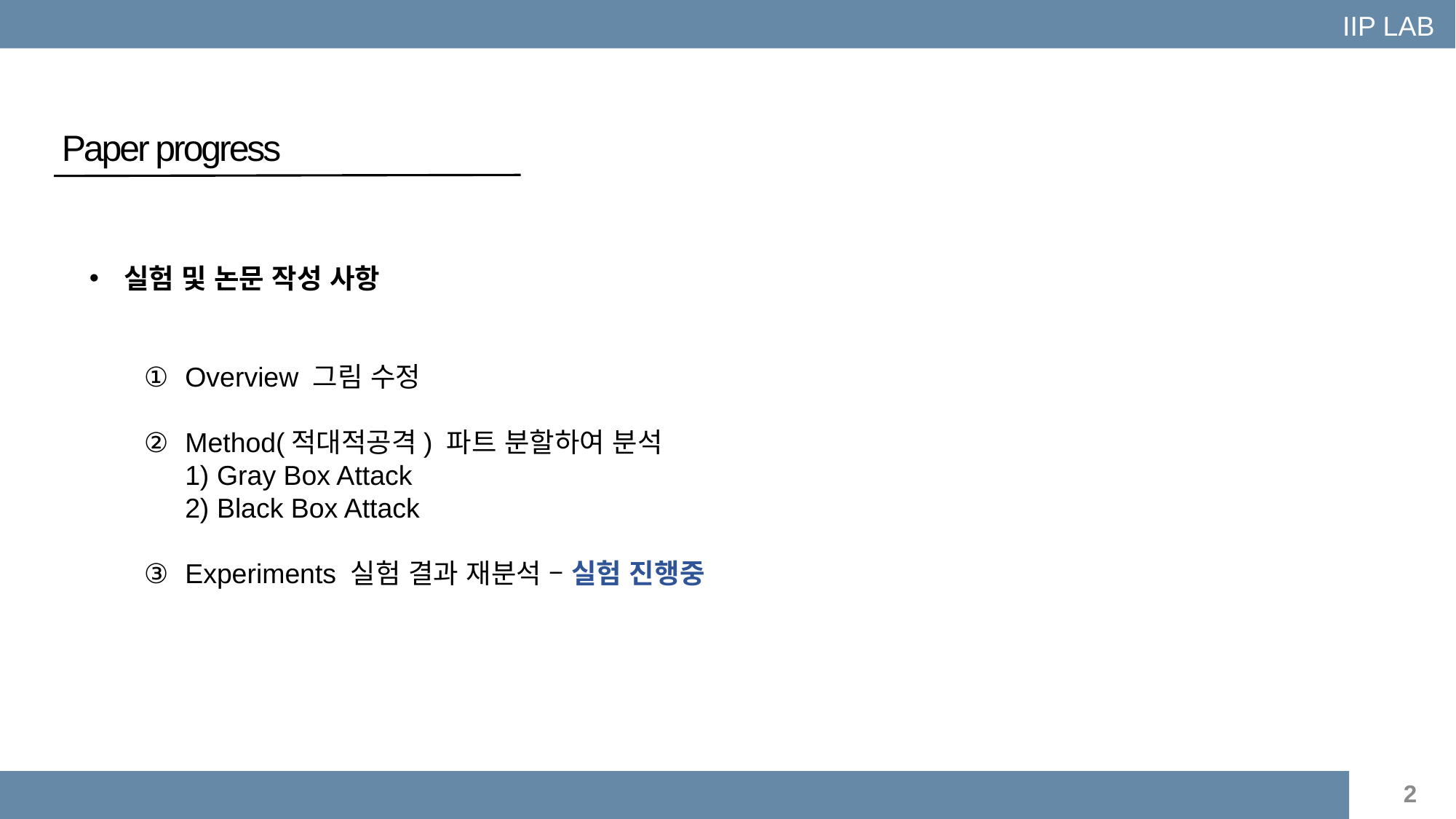

IIP LAB
Paper progress
실험 및 논문 작성 사항

Overview 그림 수정

Method(적대적공격) 파트 분할하여 분석
1) Gray Box Attack
2) Black Box Attack
Experiments 실험 결과 재분석 – 실험 진행중

2